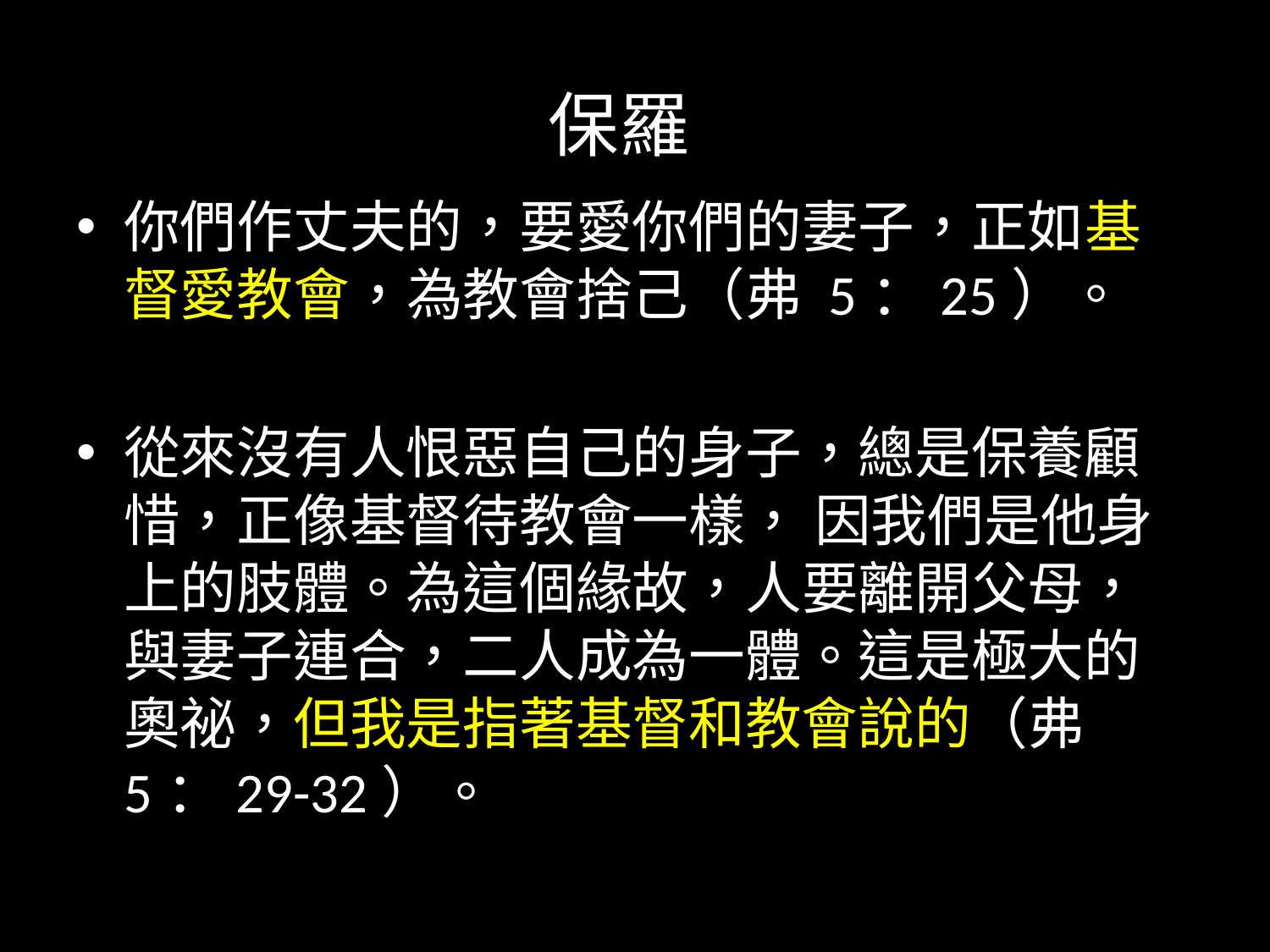

保羅

你們作丈夫的，要愛你們的妻子，正如基督愛教會，為教會捨己（弗 5：25）。

從來沒有人恨惡自己的身子，總是保養顧惜，正像基督待教會一樣， 因我們是他身上的肢體。為這個緣故，人要離開父母，與妻子連合，二人成為一體。這是極大的奧祕，但我是指著基督和教會說的（弗 5：29-32）。